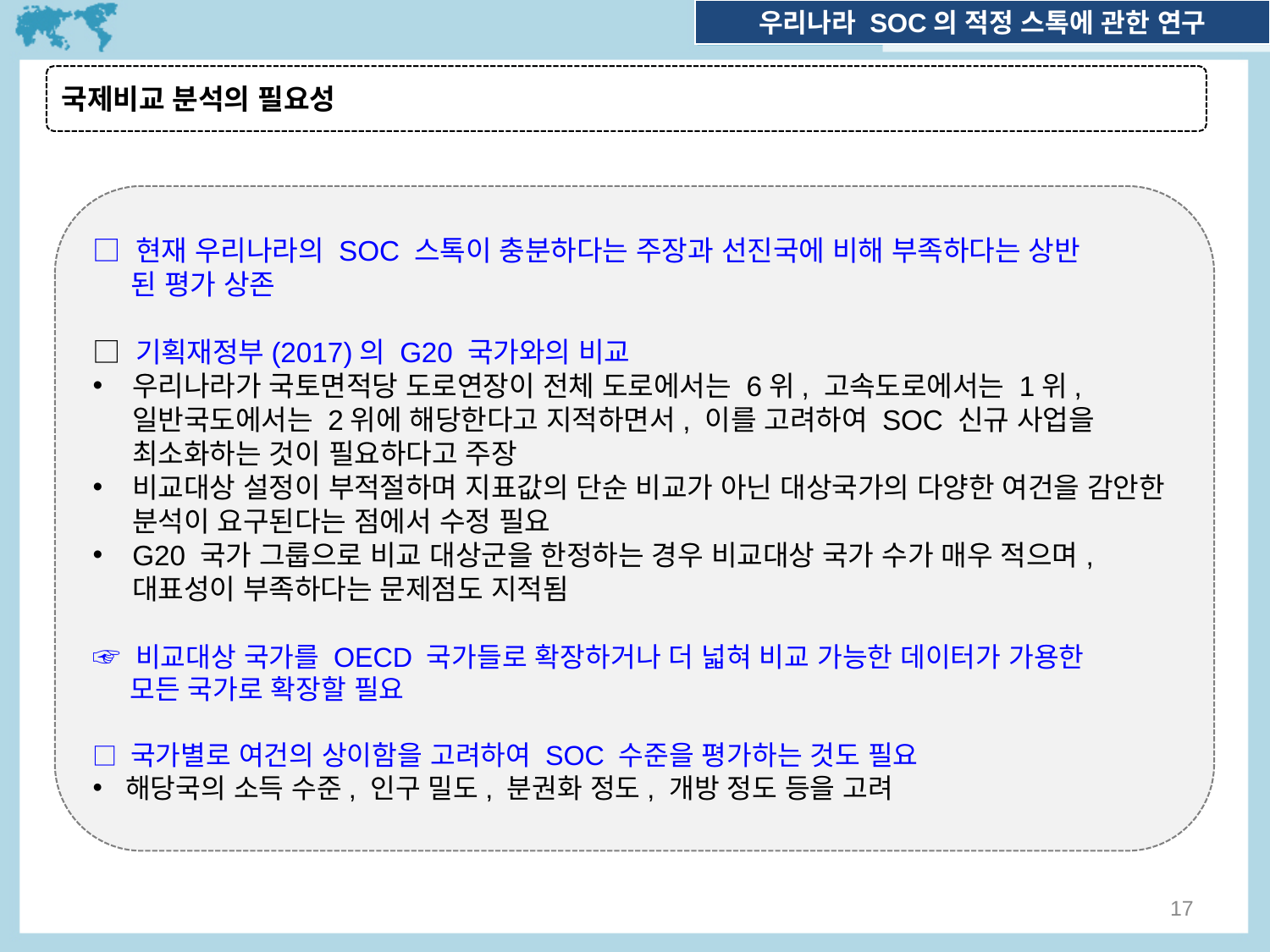

국제비교 분석의 필요성
□ 현재 우리나라의 SOC 스톡이 충분하다는 주장과 선진국에 비해 부족하다는 상반
    된 평가 상존

□ 기획재정부(2017)의 G20 국가와의 비교
우리나라가 국토면적당 도로연장이 전체 도로에서는 6위, 고속도로에서는 1위, 일반국도에서는 2위에 해당한다고 지적하면서, 이를 고려하여 SOC 신규 사업을 최소화하는 것이 필요하다고 주장
비교대상 설정이 부적절하며 지표값의 단순 비교가 아닌 대상국가의 다양한 여건을 감안한 분석이 요구된다는 점에서 수정 필요
G20 국가 그룹으로 비교 대상군을 한정하는 경우 비교대상 국가 수가 매우 적으며, 대표성이 부족하다는 문제점도 지적됨

☞ 비교대상 국가를 OECD 국가들로 확장하거나 더 넓혀 비교 가능한 데이터가 가용한
    모든 국가로 확장할 필요

□ 국가별로 여건의 상이함을 고려하여 SOC 수준을 평가하는 것도 필요
해당국의 소득 수준, 인구 밀도, 분권화 정도, 개방 정도 등을 고려

17